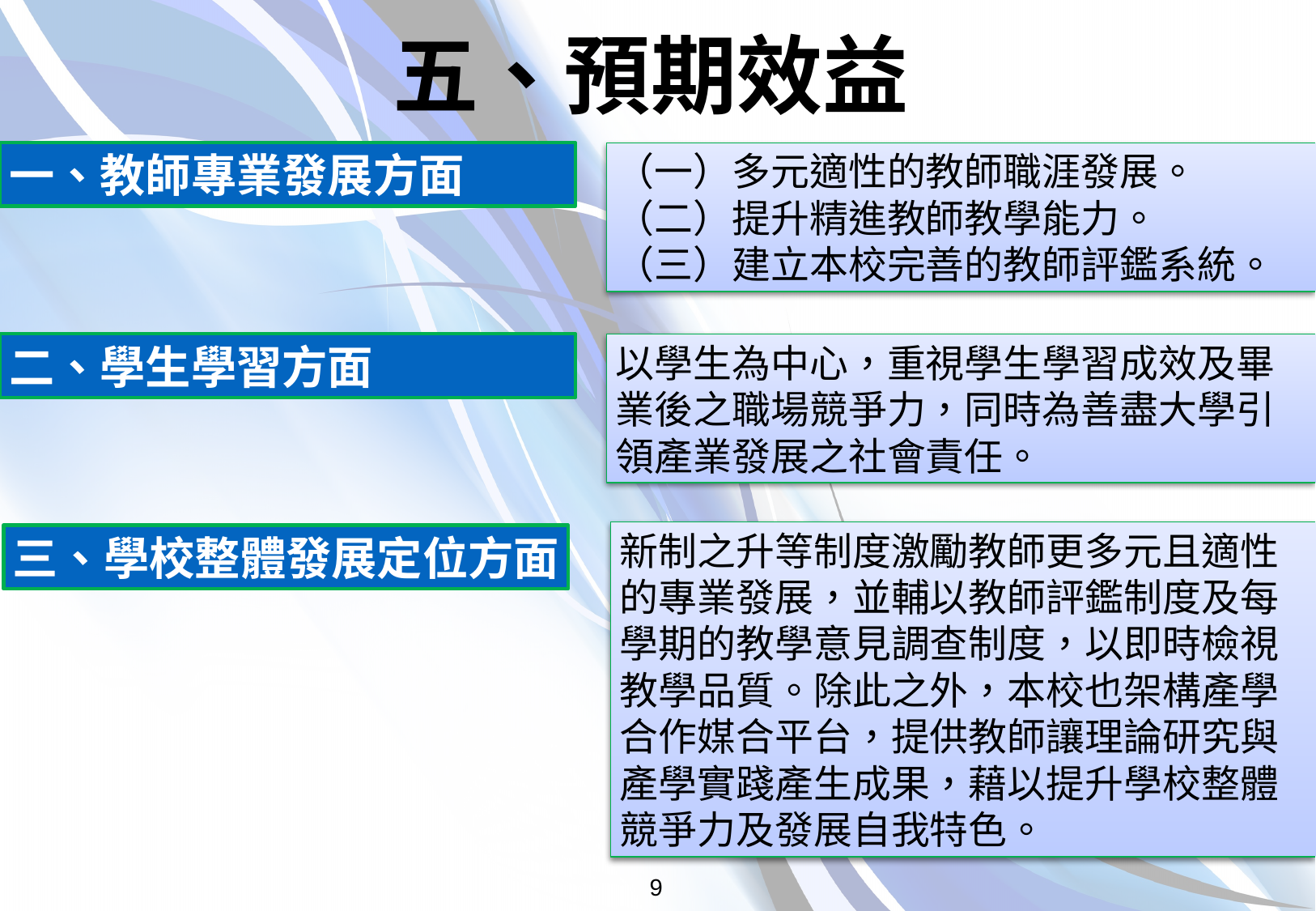

# 五、預期效益
一、教師專業發展方面
（一）多元適性的教師職涯發展。
（二）提升精進教師教學能力。
（三）建立本校完善的教師評鑑系統。
二、學生學習方面
以學生為中心，重視學生學習成效及畢業後之職場競爭力，同時為善盡大學引領產業發展之社會責任。
新制之升等制度激勵教師更多元且適性的專業發展，並輔以教師評鑑制度及每學期的教學意見調查制度，以即時檢視教學品質。除此之外，本校也架構產學合作媒合平台，提供教師讓理論研究與產學實踐產生成果，藉以提升學校整體競爭力及發展自我特色。
三、學校整體發展定位方面
9